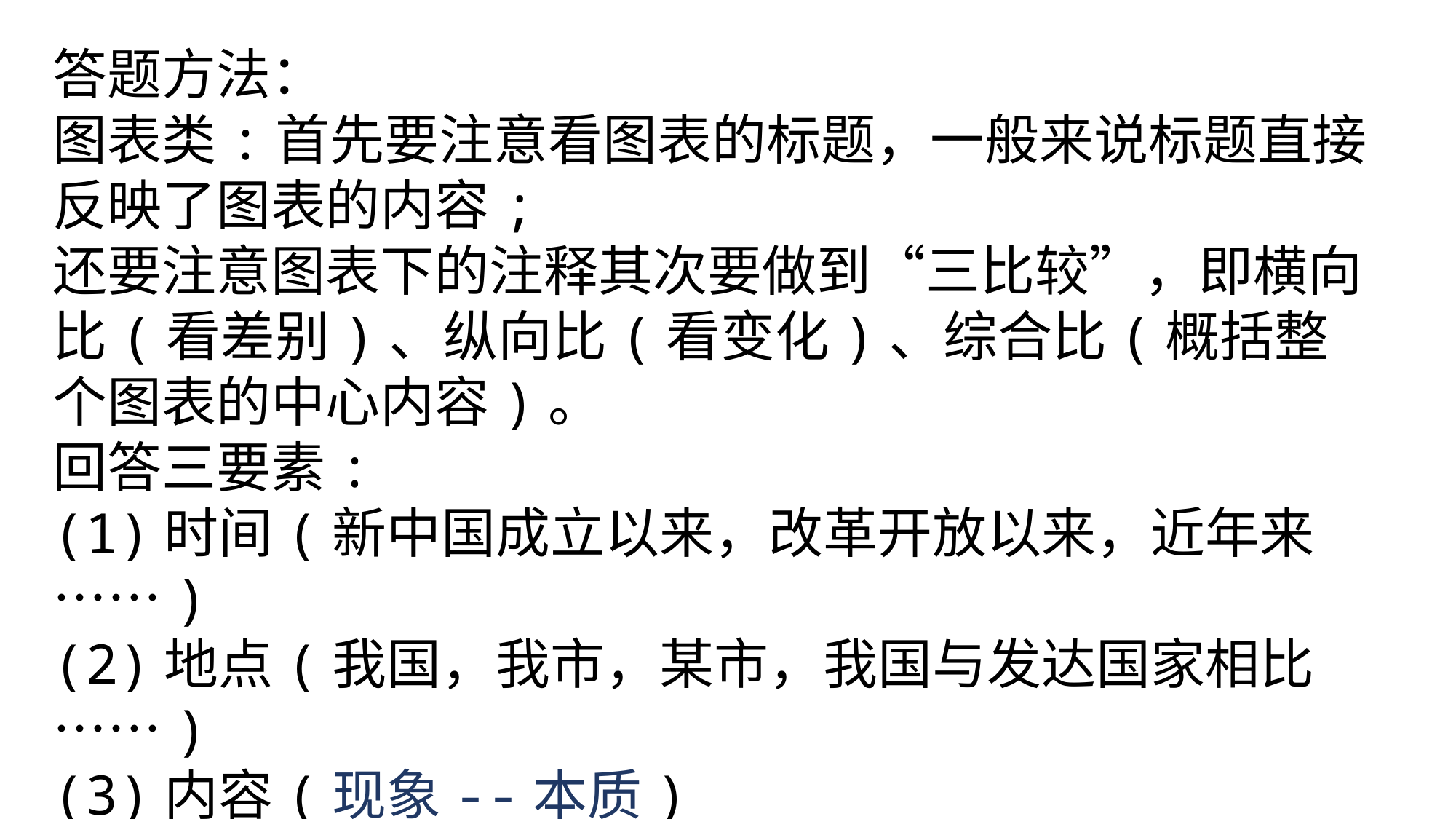

答题方法：
图表类:首先要注意看图表的标题，一般来说标题直接反映了图表的内容;
还要注意图表下的注释其次要做到“三比较”，即横向比(看差别)、纵向比(看变化)、综合比(概括整个图表的中心内容)。
回答三要素:
(1)时间(新中国成立以来，改革开放以来，近年来……)
(2)地点(我国，我市，某市，我国与发达国家相比……)
(3)内容(现象--本质)